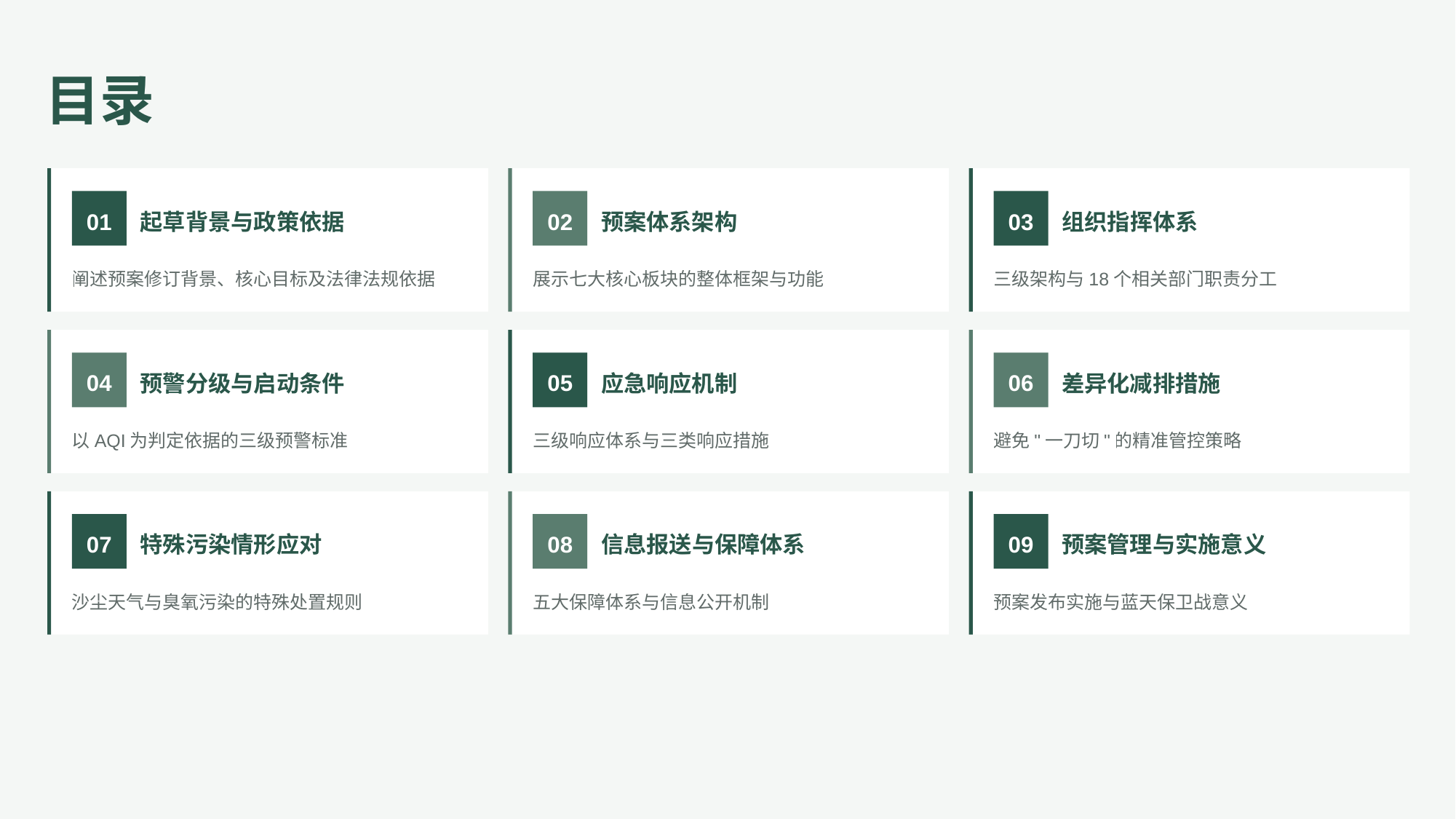

目录

01

02

03

起草背景与政策依据
预案体系架构
组织指挥体系
阐述预案修订背景、核心目标及法律法规依据
展示七大核心板块的整体框架与功能
三级架构与18个相关部门职责分工

04

05

06

预警分级与启动条件
应急响应机制
差异化减排措施
以AQI为判定依据的三级预警标准
三级响应体系与三类响应措施
避免"一刀切"的精准管控策略

07

08

09

特殊污染情形应对
信息报送与保障体系
预案管理与实施意义
沙尘天气与臭氧污染的特殊处置规则
五大保障体系与信息公开机制
预案发布实施与蓝天保卫战意义